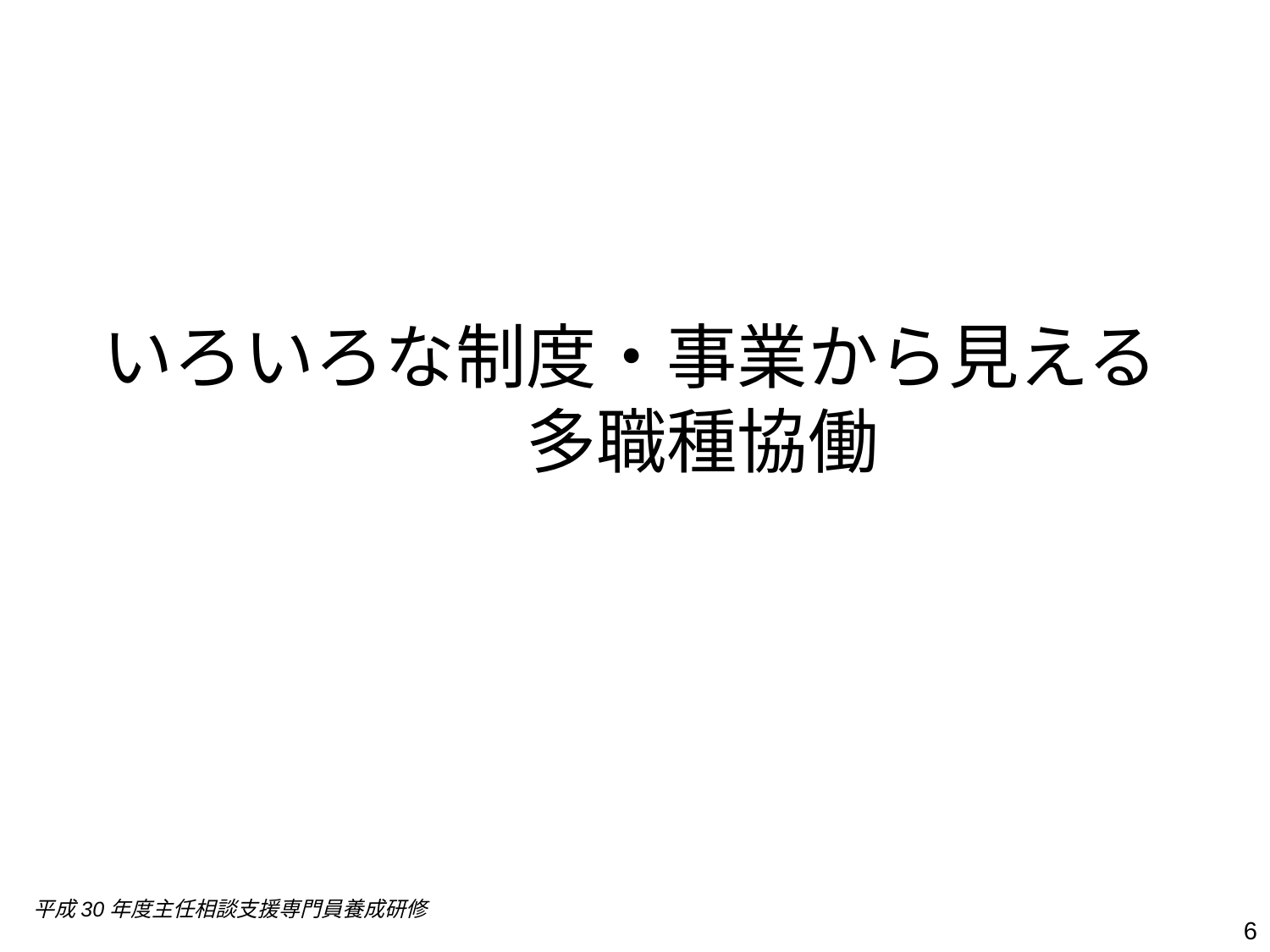

いろいろな制度・事業から見える
　　　　　　多職種協働
平成30年度主任相談支援専門員養成研修
6